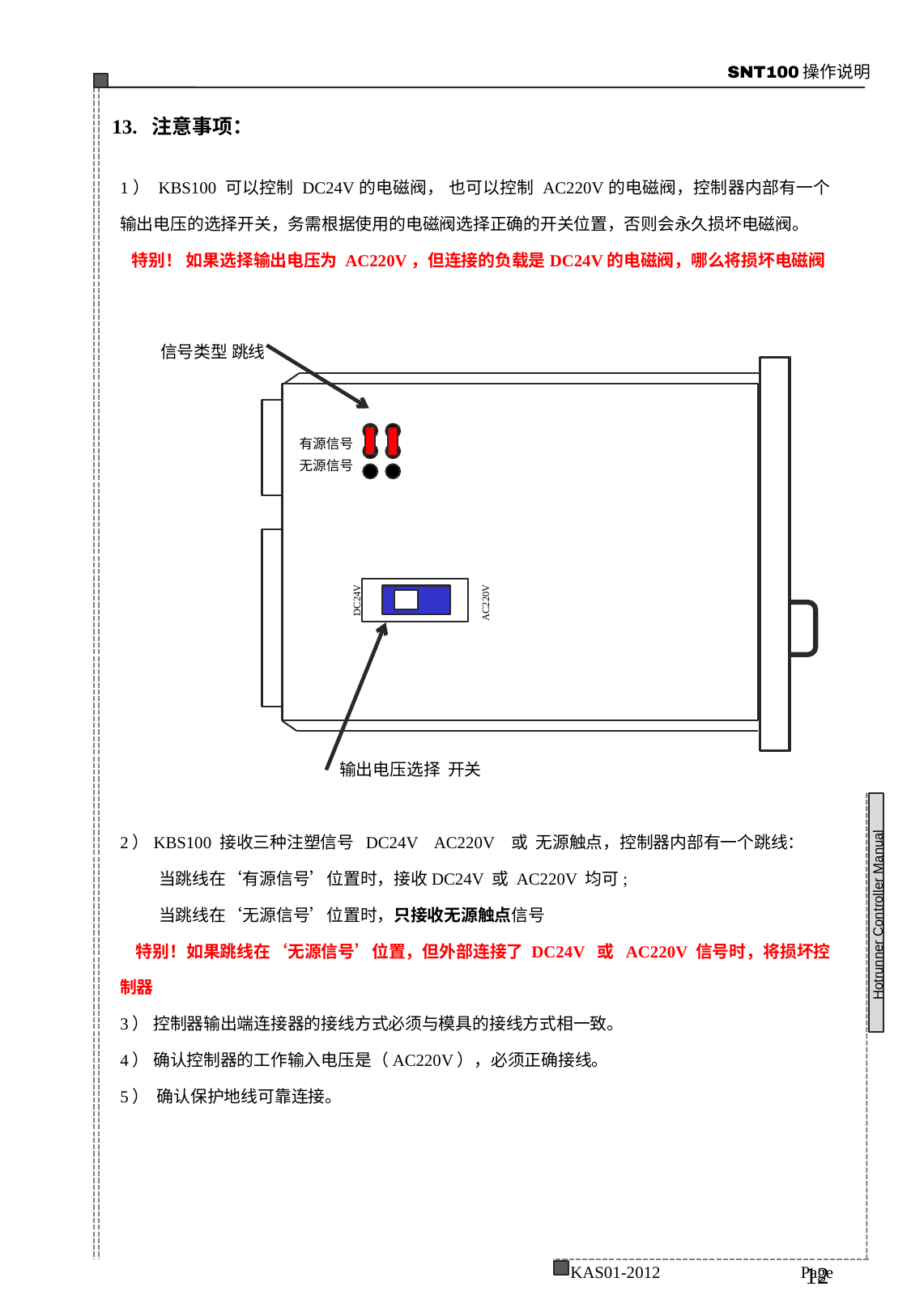

13.  注意事项：
1） KBS100 可以控制 DC24V的电磁阀， 也可以控制 AC220V的电磁阀，控制器内部有一个输出电压的选择开关，务需根据使用的电磁阀选择正确的开关位置，否则会永久损坏电磁阀。
  特别！ 如果选择输出电压为 AC220V，但连接的负载是DC24V的电磁阀，哪么将损坏电磁阀

2）KBS100 接收三种注塑信号  DC24V    AC220V   或  无源触点，控制器内部有一个跳线：
         当跳线在‘有源信号’位置时，接收DC24V 或 AC220V 均可;
         当跳线在‘无源信号’位置时，只接收无源触点信号
   特别！如果跳线在‘无源信号’位置，但外部连接了 DC24V  或  AC220V 信号时，将损坏控 制器
3） 控制器输出端连接器的接线方式必须与模具的接线方式相一致。
4） 确认控制器的工作输入电压是（AC220V），必须正确接线。
5）  确认保护地线可靠连接。
信号类型 跳线

有源信号

无源信号

DC24V
AC220V

输出电压选择  开关